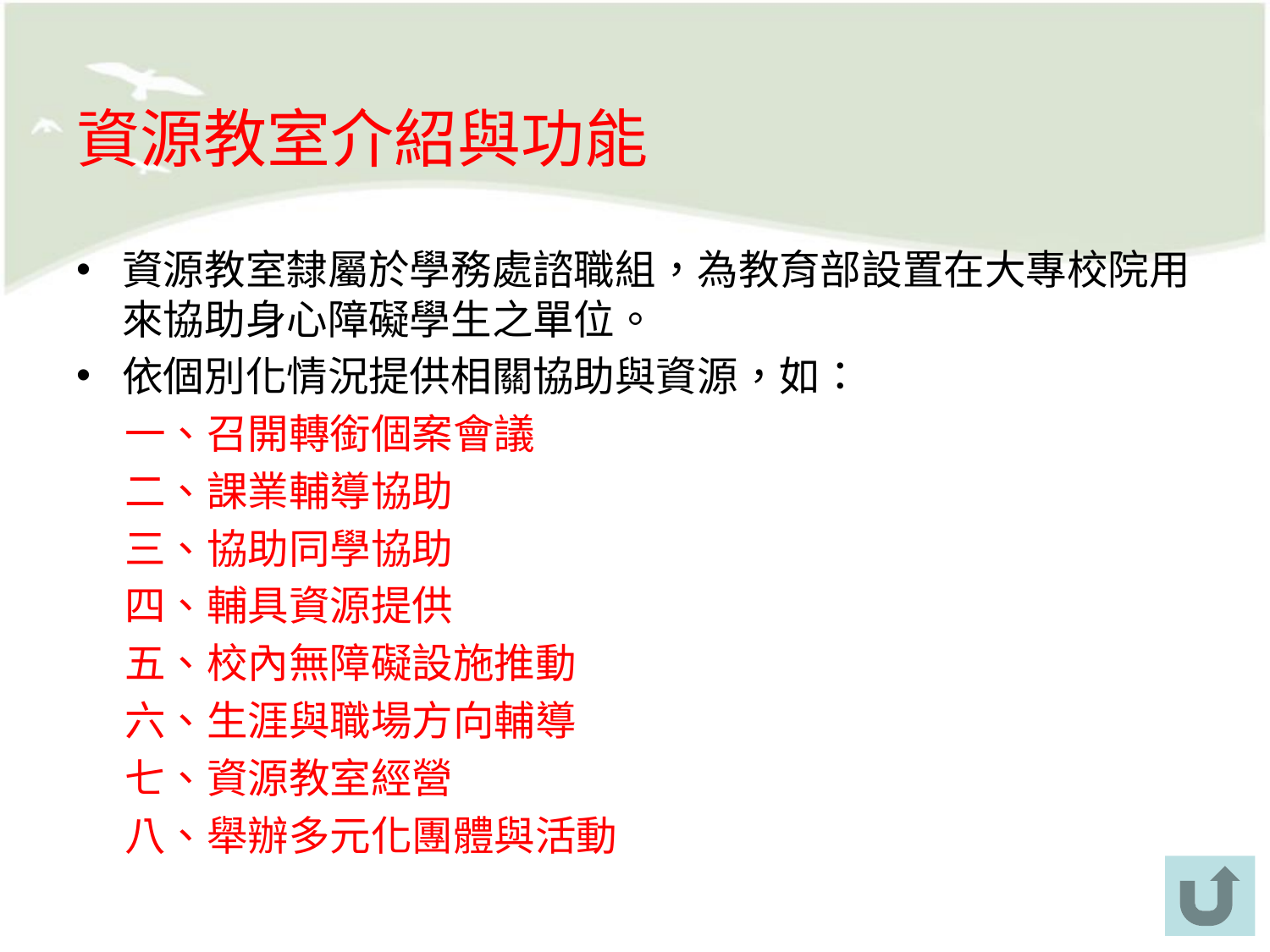

# 資源教室介紹與功能
資源教室隸屬於學務處諮職組，為教育部設置在大專校院用來協助身心障礙學生之單位。
依個別化情況提供相關協助與資源，如：
一、召開轉銜個案會議
二、課業輔導協助
三、協助同學協助
四、輔具資源提供
五、校內無障礙設施推動
六、生涯與職場方向輔導
七、資源教室經營
八、舉辦多元化團體與活動